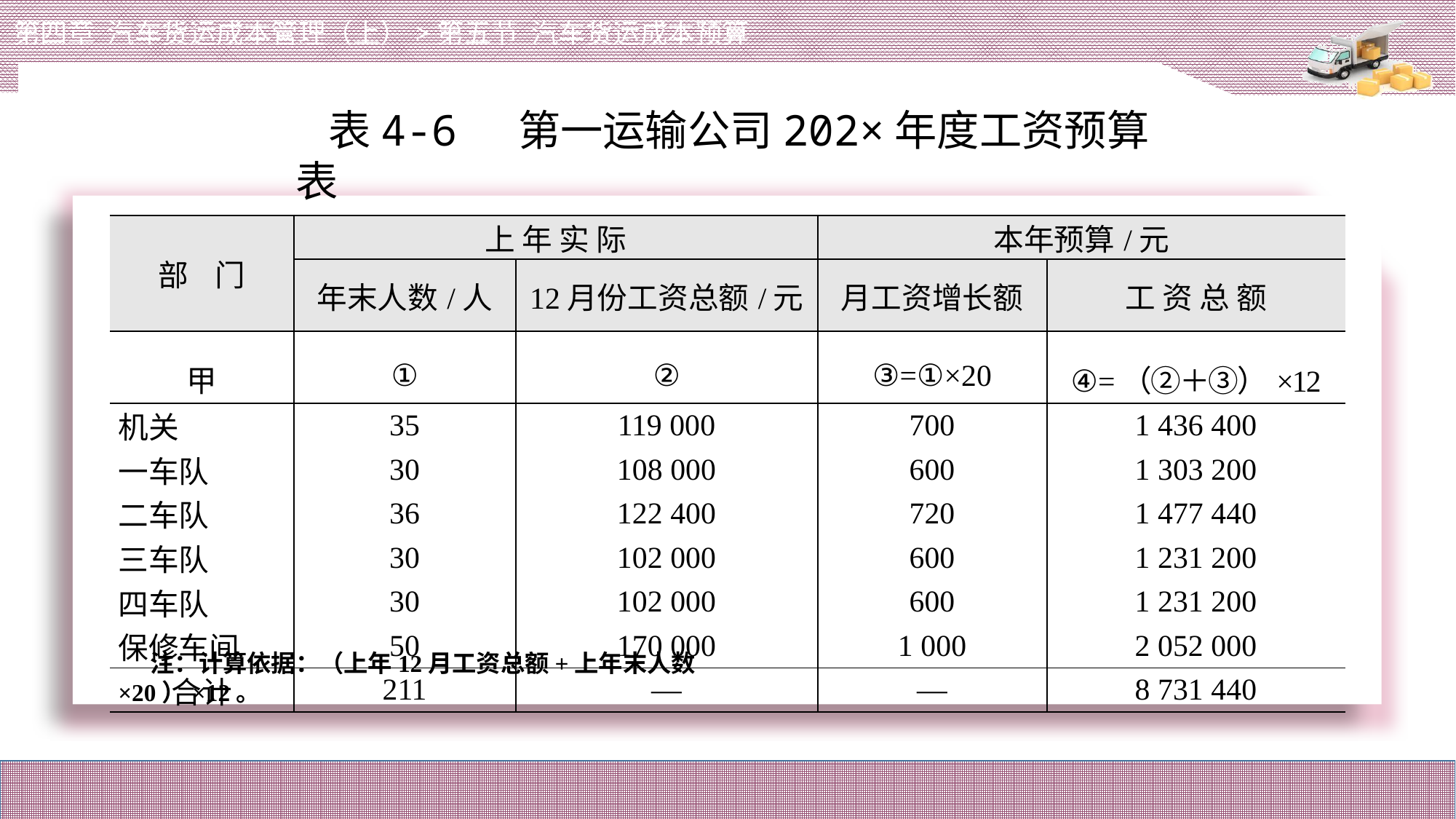

第四章  汽车货运成本管理（上）>第五节  汽车货运成本预算
表4-6  第一运输公司202×年度工资预算表
| 部 门 | 上 年 实 际 |  | 本年预算/元 |  |
| --- | --- | --- | --- | --- |
|  | 年末人数/人 | 12月份工资总额/元 | 月工资增长额 | 工 资 总 额 |
| 甲 | ① | ② | ③=①×20 | ④=（②＋③）×12 |
| 机关 | 35 | 119 000 | 700 | 1 436 400 |
| 一车队 | 30 | 108 000 | 600 | 1 303 200 |
| 二车队 | 36 | 122 400 | 720 | 1 477 440 |
| 三车队 | 30 | 102 000 | 600 | 1 231 200 |
| 四车队 | 30 | 102 000 | 600 | 1 231 200 |
| 保修车间 | 50 | 170 000 | 1 000 | 2 052 000 |
| 合计 | 211 | — | — | 8 731 440 |
注：计算依据：（上年12月工资总额+上年末人数×20）×12。